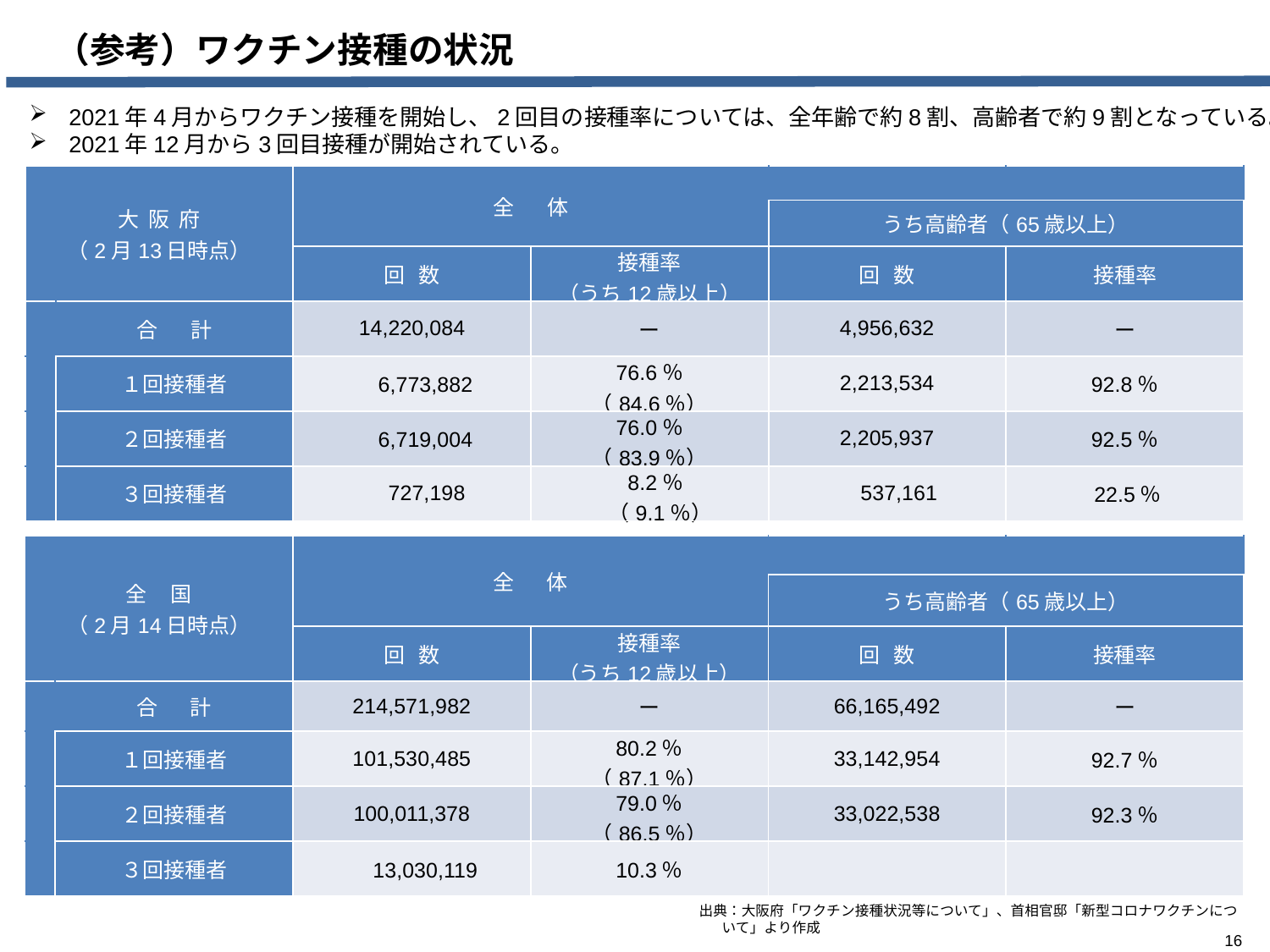

（参考）ワクチン接種の状況
2021年4月からワクチン接種を開始し、2回目の接種率については、全年齢で約8割、高齢者で約9割となっている。
2021年12月から3回目接種が開始されている。
| 大 阪 府 （2月13日時点） |  | 全 体 |  |  |  |
| --- | --- | --- | --- | --- | --- |
|  |  |  |  | うち高齢者（65歳以上） |  |
|  |  | 回 数 | 接種率 （うち12歳以上） | 回 数 | 接種率 |
|  | 合 計 | 14,220,084 | ー | 4,956,632 | ー |
|  | １回接種者 | 6,773,882 | 76.6％ （84.6％） | 2,213,534 | 92.8％ |
|  | ２回接種者 | 6,719,004 | 76.0％ （83.9％） | 2,205,937 | 92.5％ |
|  | ３回接種者 | 727,198 | 8.2％ 　（9.1％） | 537,161 | 22.5％ |
| 全 国 （2月14日時点） |  | 全 体 |  |  |  |
| --- | --- | --- | --- | --- | --- |
|  |  |  |  | うち高齢者（65歳以上） |  |
|  |  | 回 数 | 接種率 （うち12歳以上） | 回 数 | 接種率 |
|  | 合 計 | 214,571,982 | ー | 66,165,492 | ー |
|  | １回接種者 | 101,530,485 | 80.2％ （87.1％） | 33,142,954 | 92.7％ |
|  | ２回接種者 | 100,011,378 | 79.0％ （86.5％） | 33,022,538 | 92.3％ |
|  | ３回接種者 | 13,030,119 | 10.3％ |  |  |
出典：大阪府「ワクチン接種状況等について」、首相官邸「新型コロナワクチンについて」より作成
16